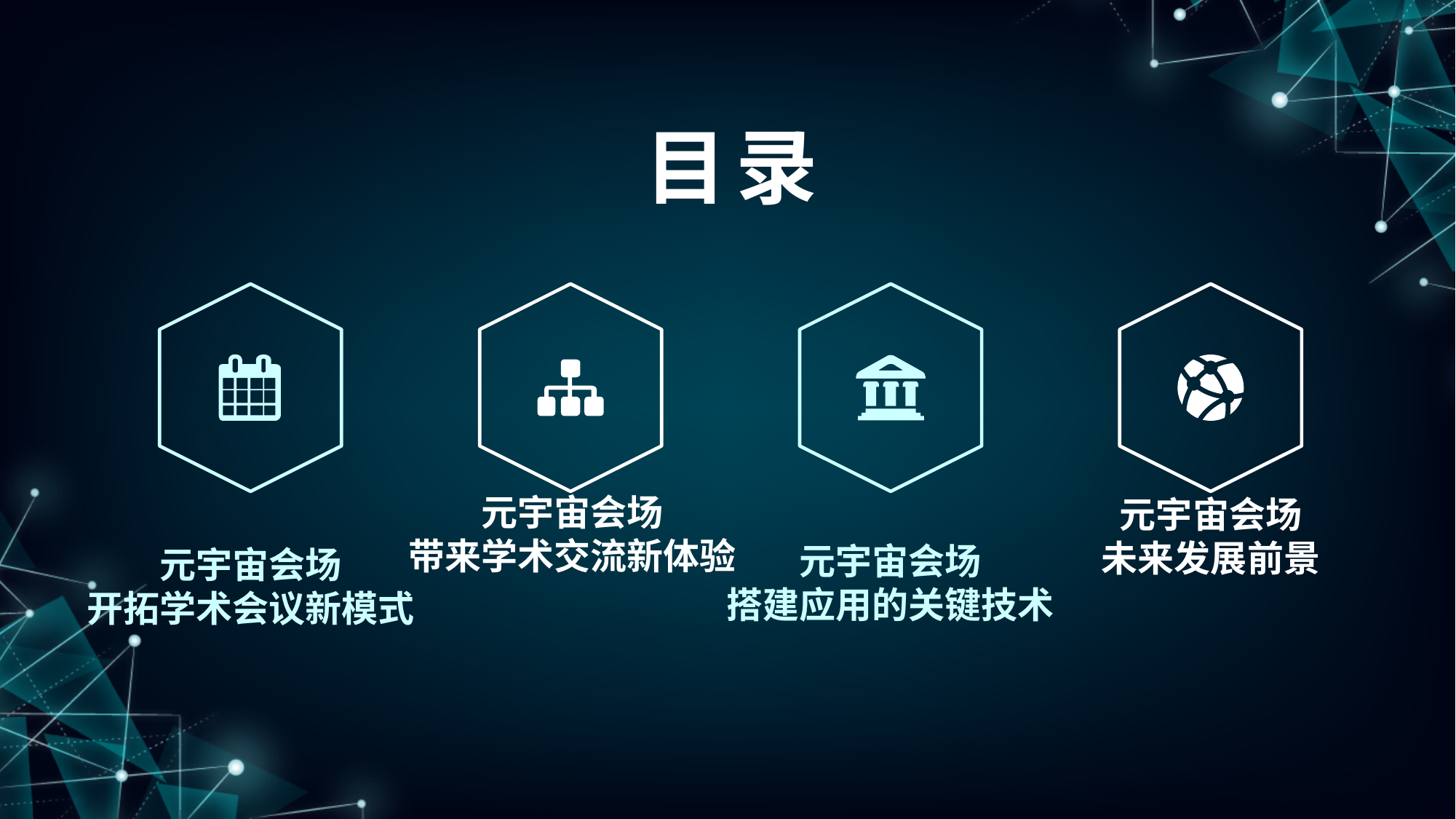

目录

元宇宙会场
未来发展前景
元宇宙会场
开拓学术会议新模式
元宇宙会场
带来学术交流新体验
元宇宙会场
搭建应用的关键技术